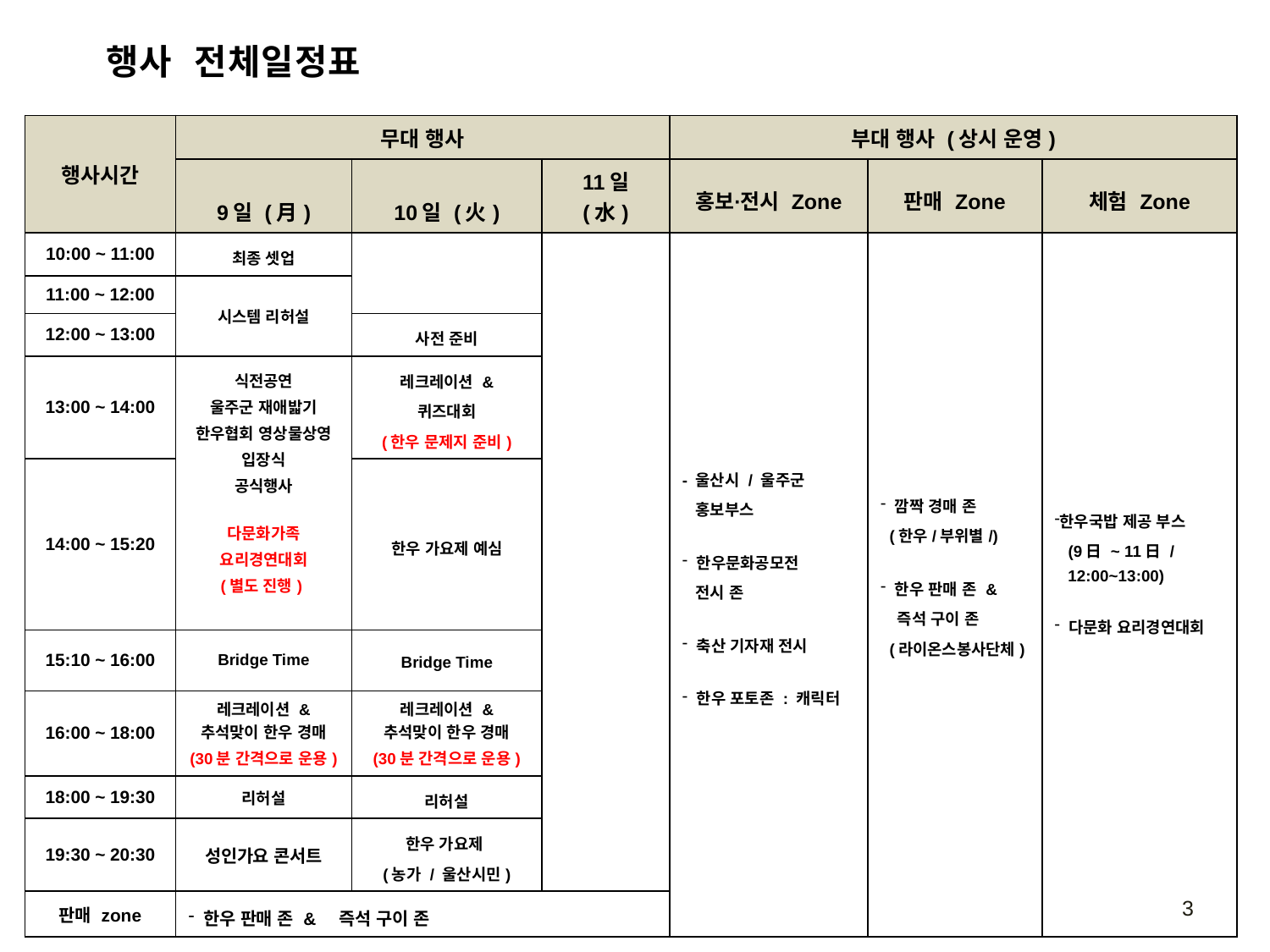

행사  전체일정표
| 행사시간 | 무대 행사 |  |  | 부대 행사 (상시 운영) |  |  |
| --- | --- | --- | --- | --- | --- | --- |
|  | 9일 (月) | 10일 (火) | 11일 (水) | 홍보∙전시 Zone | 판매 Zone | 체험 Zone |
| 10:00 ~ 11:00 | 최종 셋업 |  |  | - 울산시 / 울주군 홍보부스 한우문화공모전 전시 존 축산 기자재 전시 한우 포토존 : 캐릭터 | 깜짝 경매 존 (한우/부위별/) 한우 판매 존 & 즉석 구이 존 (라이온스봉사단체) | 한우국밥 제공 부스 (9日 ~ 11日 / 12:00~13:00) 다문화 요리경연대회 |
| 11:00 ~ 12:00 | 시스템 리허설 |  |  |  |  |  |
| 12:00 ~ 13:00 |  | 사전 준비 |  |  |  |  |
| 13:00 ~ 14:00 | 식전공연 울주군 재애밟기 한우협회 영상물상영 입장식 공식행사 다문화가족 요리경연대회 (별도 진행) | 레크레이션 & 퀴즈대회 (한우 문제지 준비) |  |  |  |  |
| 14:00 ~ 15:20 |  | 한우 가요제 예심 |  |  |  |  |
| 15:10 ~ 16:00 | Bridge Time | Bridge Time |  |  |  |  |
| 16:00 ~ 18:00 | 레크레이션 & 추석맞이 한우 경매 (30분 간격으로 운용) | 레크레이션 & 추석맞이 한우 경매 (30분 간격으로 운용) |  |  |  |  |
| 18:00 ~ 19:30 | 리허설 | 리허설 |  |  |  |  |
| 19:30 ~ 20:30 | 성인가요 콘서트 | 한우 가요제 (농가 / 울산시민) |  |  |  |  |
| 판매 zone | 한우 판매 존 & 즉석 구이 존 |  |  |  |  |  |
3